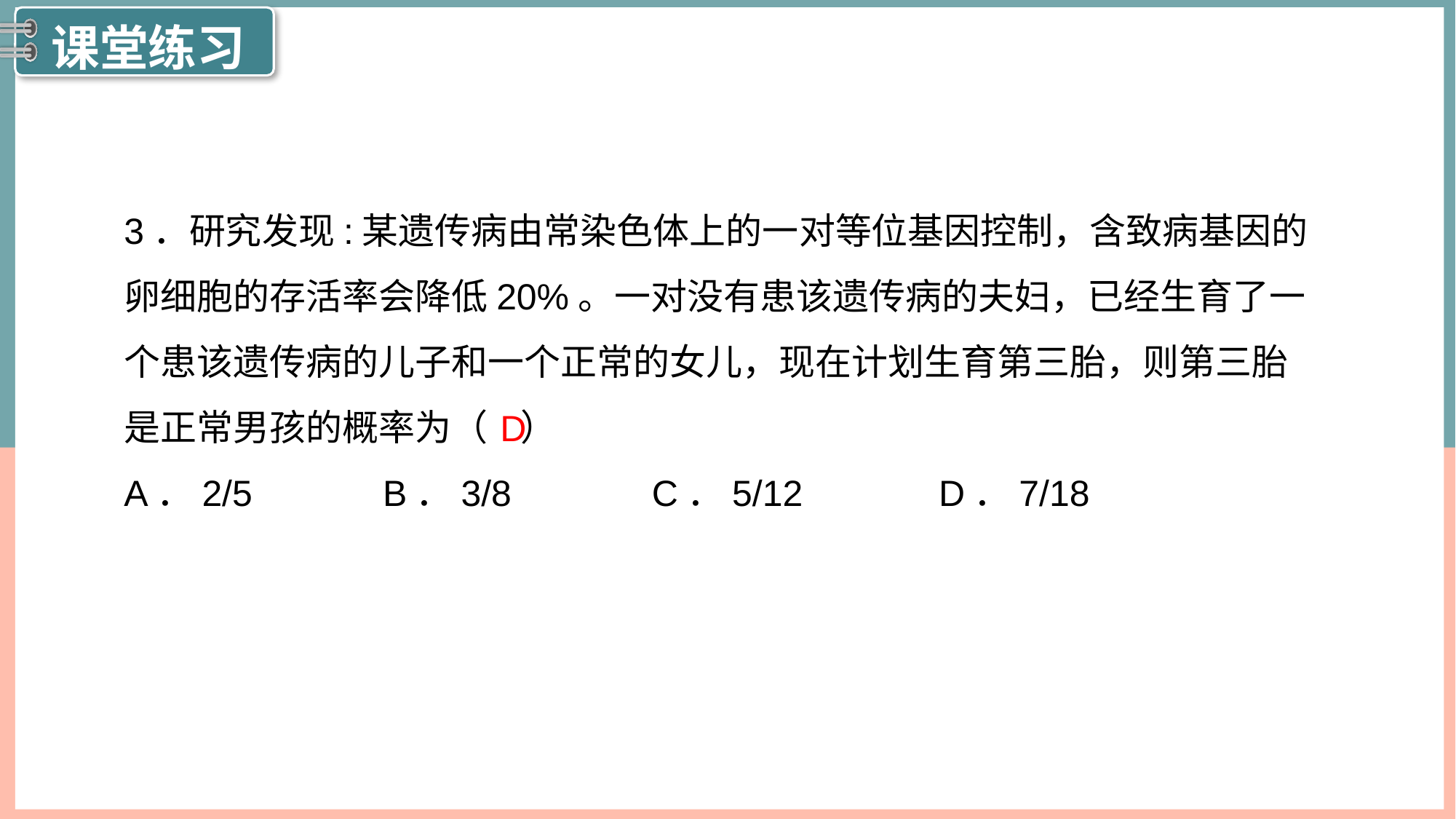

3．研究发现:某遗传病由常染色体上的一对等位基因控制，含致病基因的卵细胞的存活率会降低20%。一对没有患该遗传病的夫妇，已经生育了一个患该遗传病的儿子和一个正常的女儿，现在计划生育第三胎，则第三胎是正常男孩的概率为（    ）
A．2/5	    B．3/8	         C．5/12	     D．7/18

D